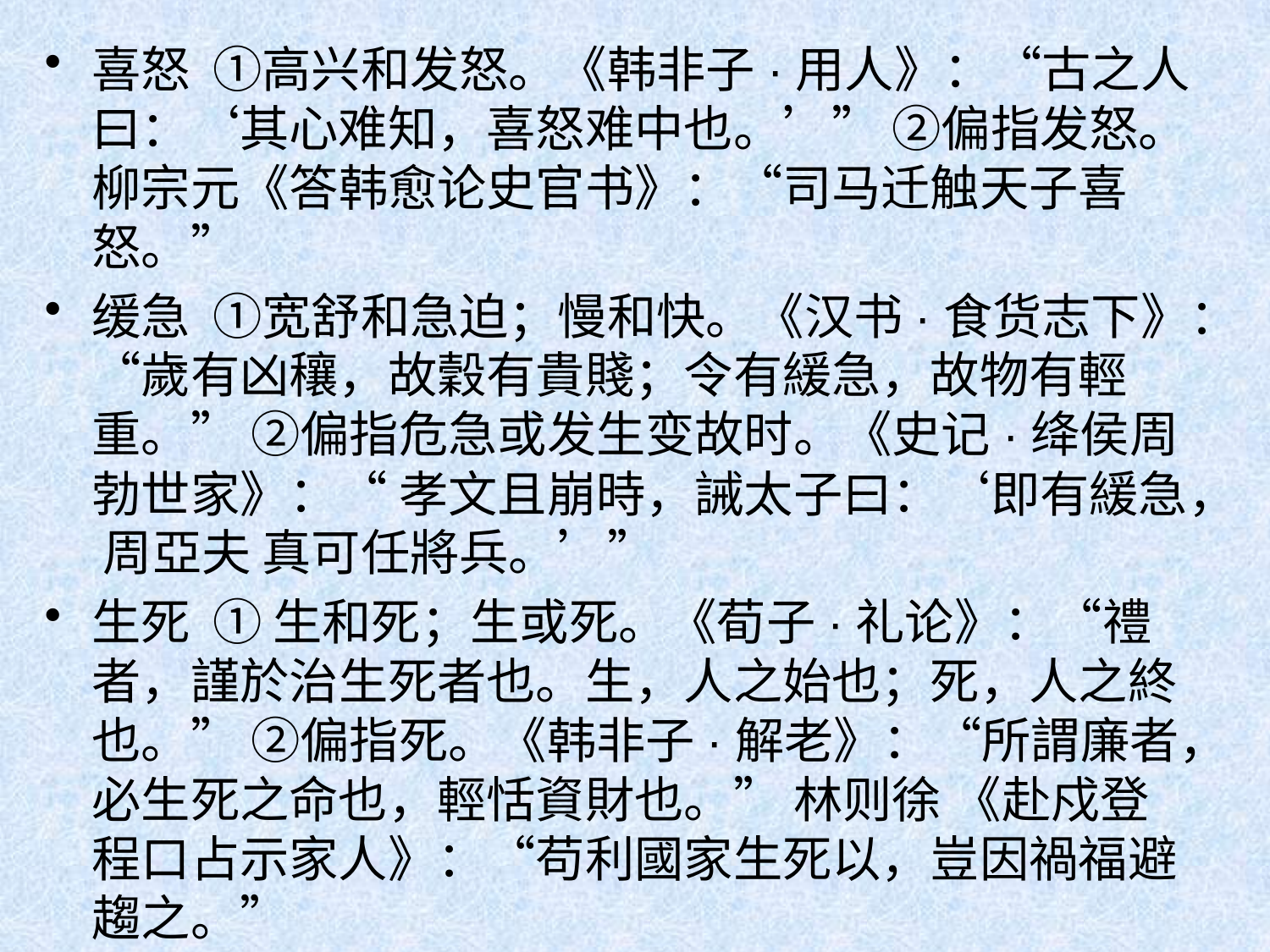

喜怒  ①高兴和发怒。《韩非子·用人》：“古之人曰：‘其心难知，喜怒难中也。’” ②偏指发怒。柳宗元《答韩愈论史官书》：“司马迁触天子喜怒。”
缓急  ①宽舒和急迫；慢和快。《汉书·食货志下》：“歲有凶穰，故穀有貴賤；令有緩急，故物有輕重。” ②偏指危急或发生变故时。《史记·绛侯周勃世家》：“ 孝文且崩時，誡太子曰：‘即有緩急， 周亞夫 真可任將兵。’”
生死  ① 生和死；生或死。《荀子·礼论》：“禮者，謹於治生死者也。生，人之始也；死，人之終也。” ②偏指死。《韩非子·解老》：“所謂廉者，必生死之命也，輕恬資財也。” 林则徐 《赴戍登程口占示家人》：“苟利國家生死以，豈因禍福避趨之。”